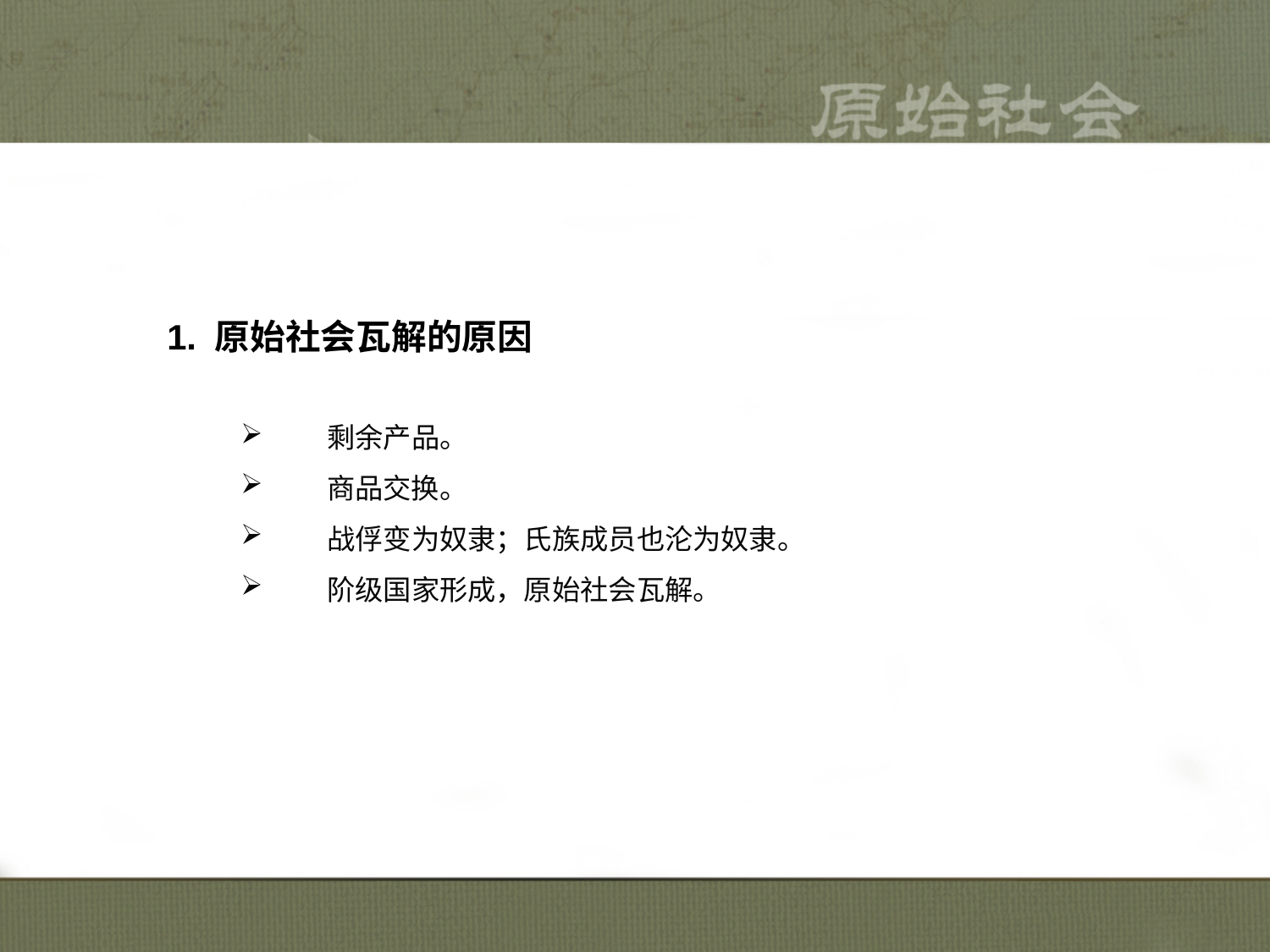

1. 原始社会瓦解的原因
　　剩余产品。
　　商品交换。
　　战俘变为奴隶；氏族成员也沦为奴隶。
　　阶级国家形成，原始社会瓦解。